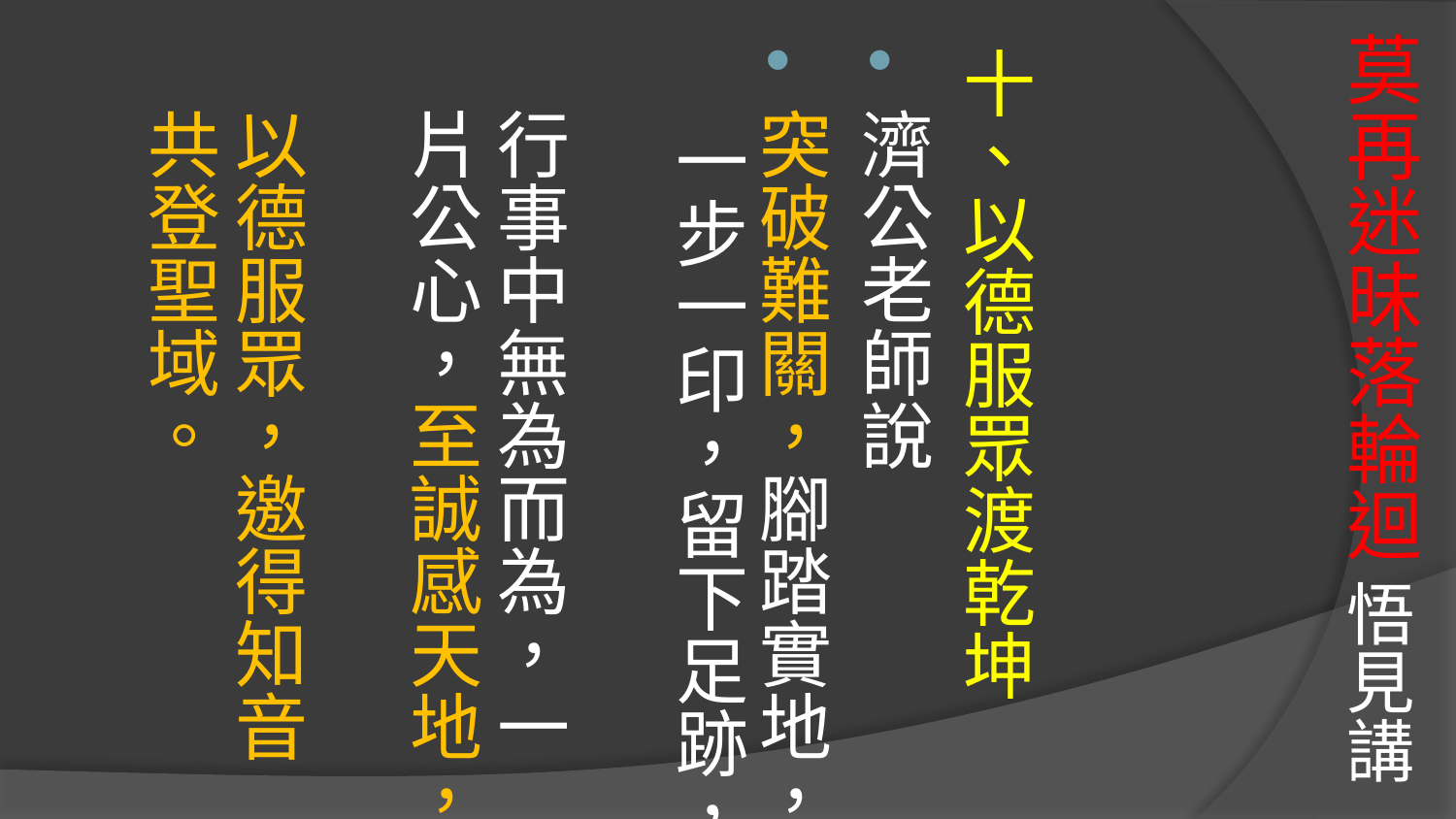

# 莫再迷昧落輪迴 悟見講
十、以德服眾渡乾坤
濟公老師說
突破難關，腳踏實地， 一步一印，留下足跡，
行事中無為而為，一片公心，至誠感天地，
以德服眾，邀得知音共登聖域。